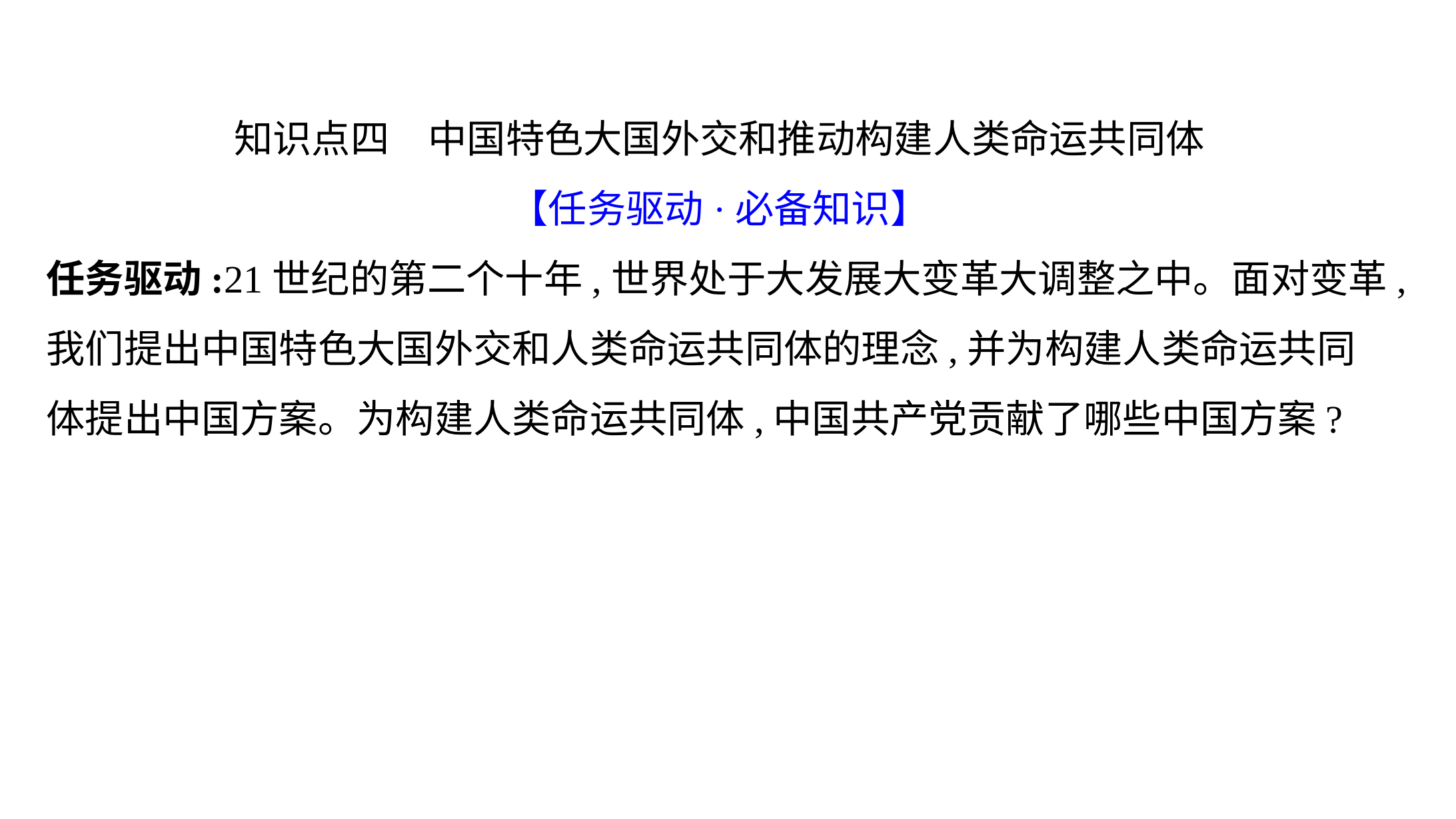

知识点四　中国特色大国外交和推动构建人类命运共同体
【任务驱动·必备知识】
任务驱动:21世纪的第二个十年,世界处于大发展大变革大调整之中。面对变革,我们提出中国特色大国外交和人类命运共同体的理念,并为构建人类命运共同体提出中国方案。为构建人类命运共同体,中国共产党贡献了哪些中国方案?